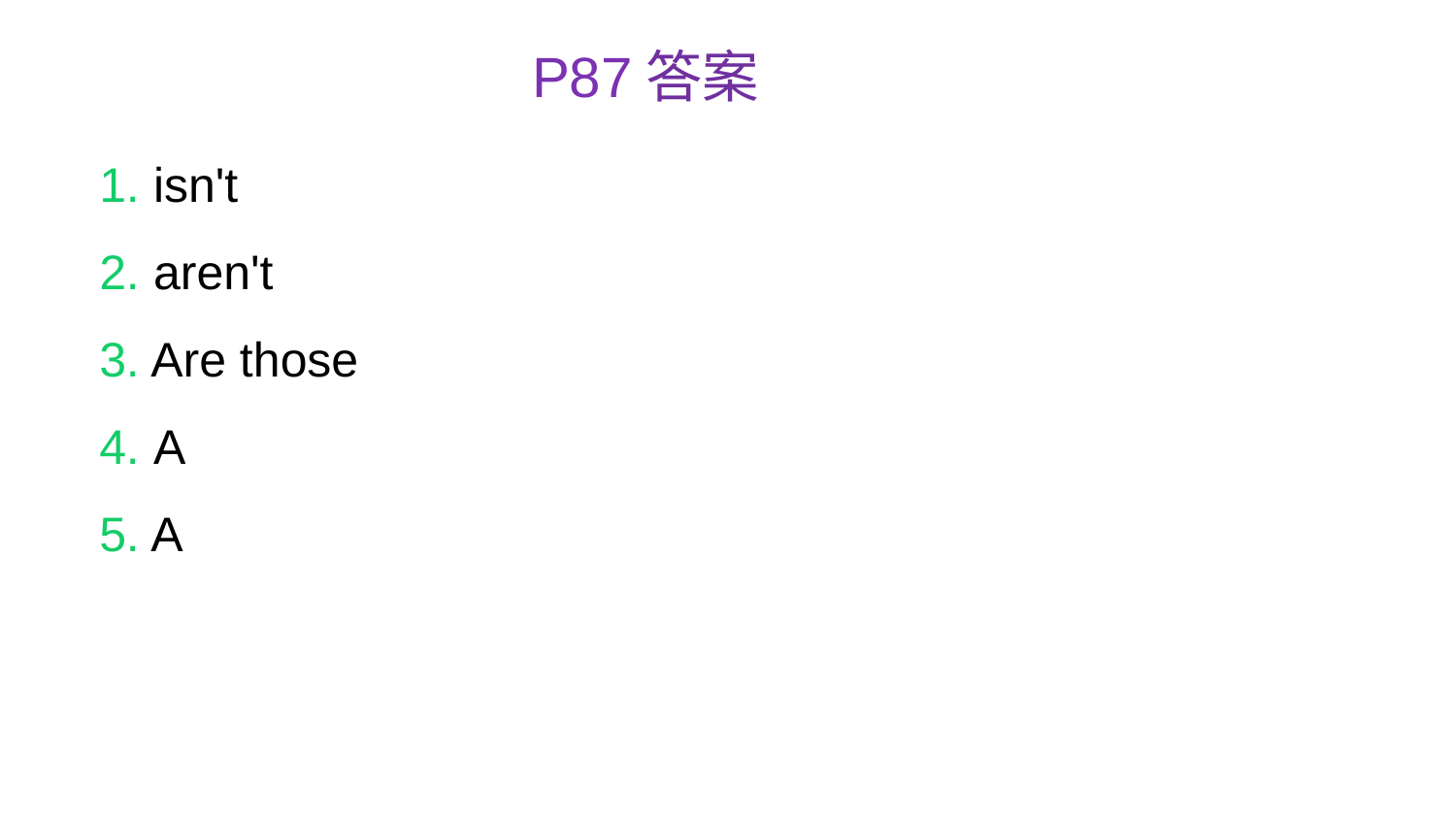

P87答案
1. isn't
2. aren't
3. Are those
4. A
5. A